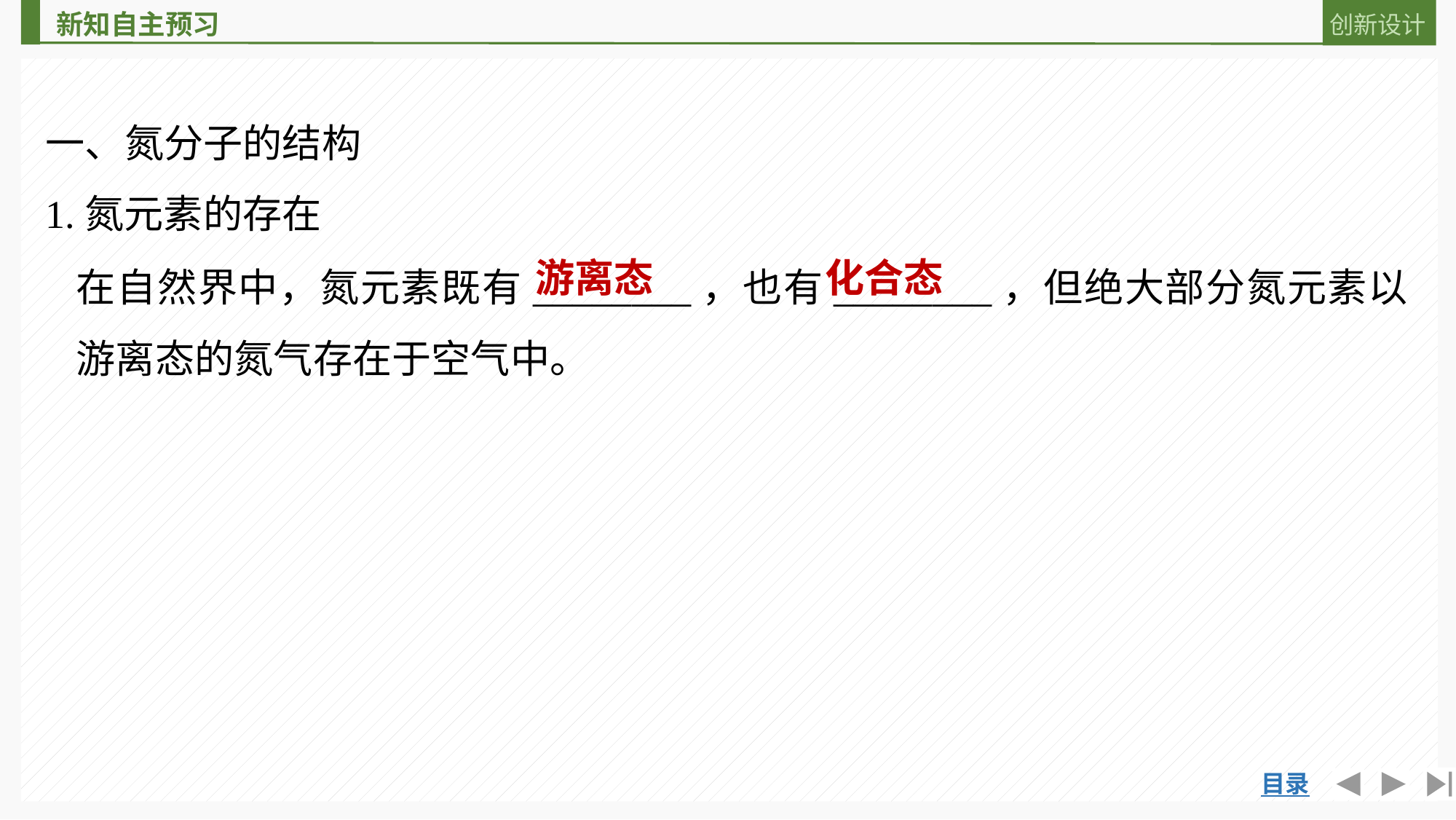

一、氮分子的结构
1.氮元素的存在
在自然界中，氮元素既有________，也有________，但绝大部分氮元素以游离态的氮气存在于空气中。
游离态
化合态